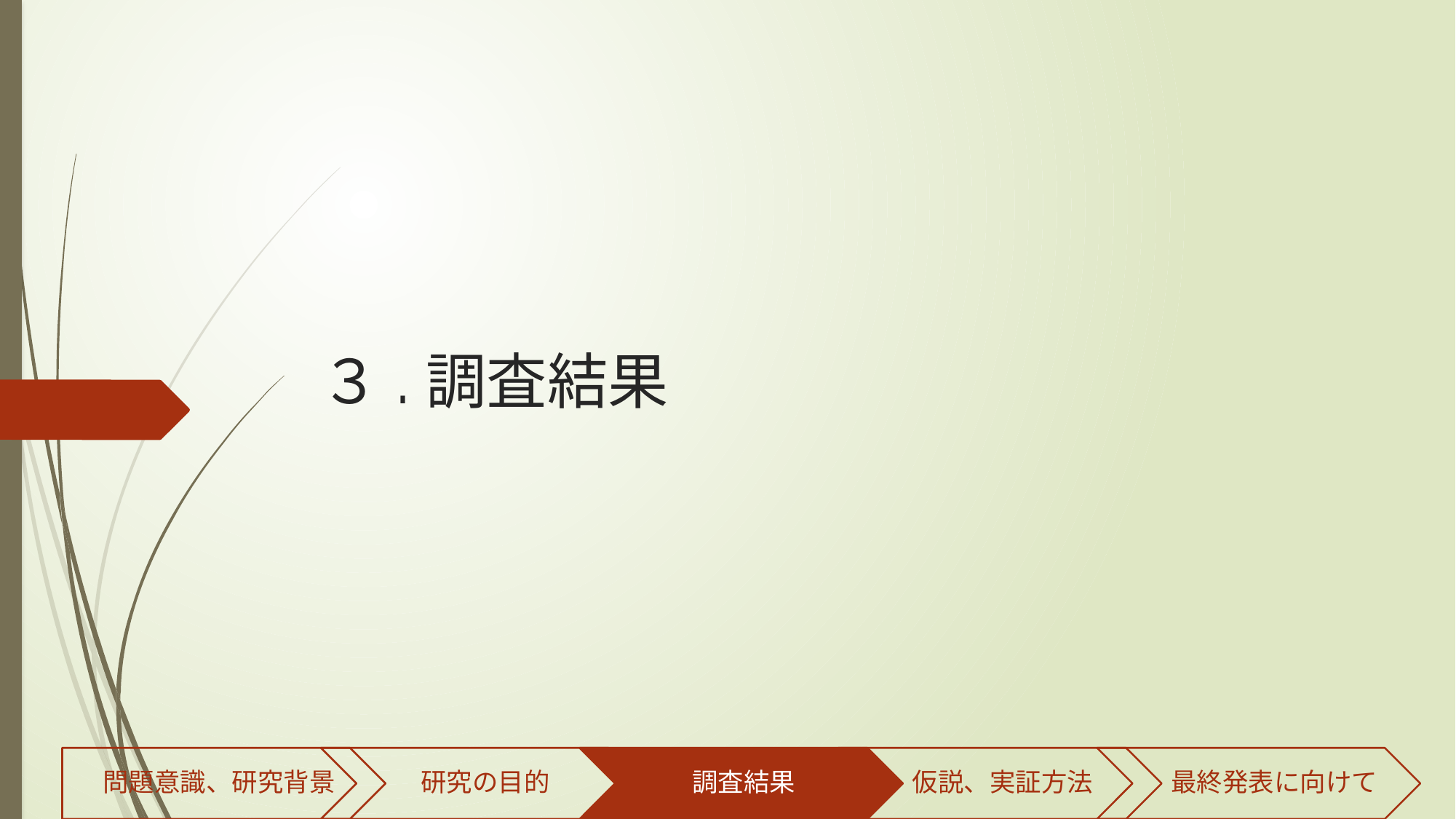

# ３.調査結果
問題意識、研究背景
研究の目的
調査結果
仮説、実証方法
　最終発表に向けて